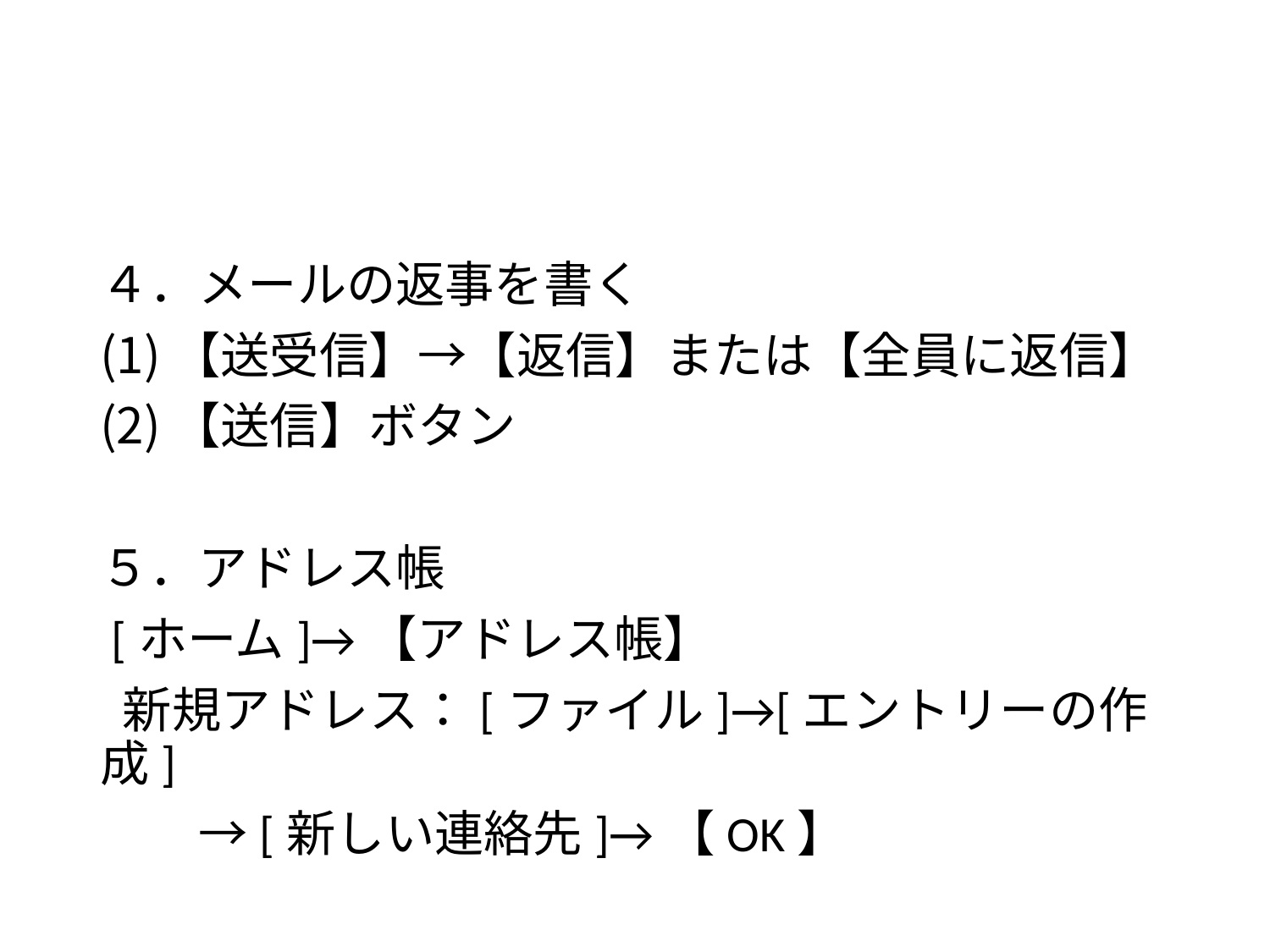

#
４．メールの返事を書く
【送受信】→【返信】または【全員に返信】
【送信】ボタン

５．アドレス帳
 [ホーム]→【アドレス帳】
 新規アドレス：[ファイル]→[エントリーの作成]
　　→[新しい連絡先]→【OK】